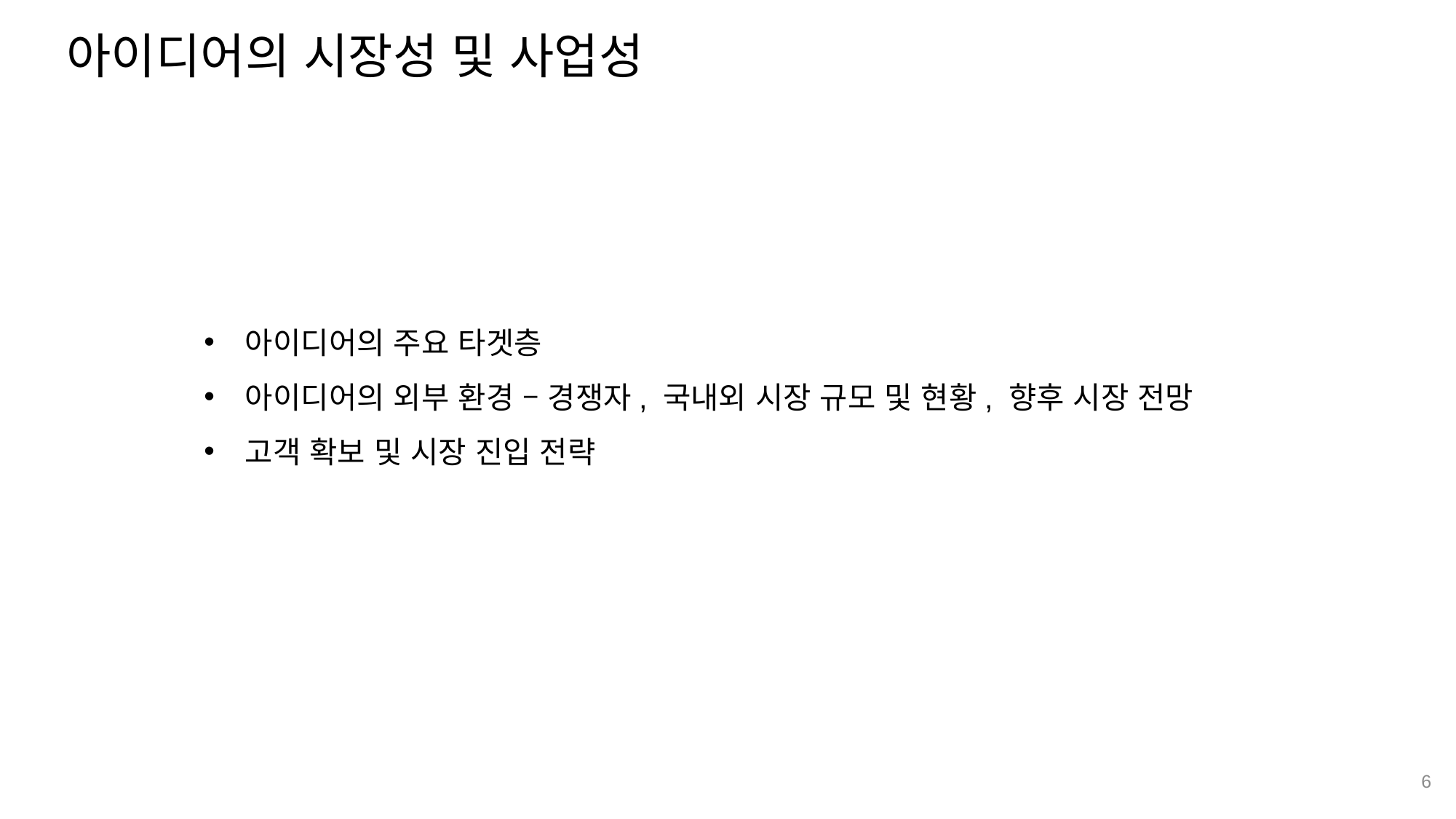

아이디어의 시장성 및 사업성
아이디어의 주요 타겟층
아이디어의 외부 환경 – 경쟁자, 국내외 시장 규모 및 현황, 향후 시장 전망
고객 확보 및 시장 진입 전략
6